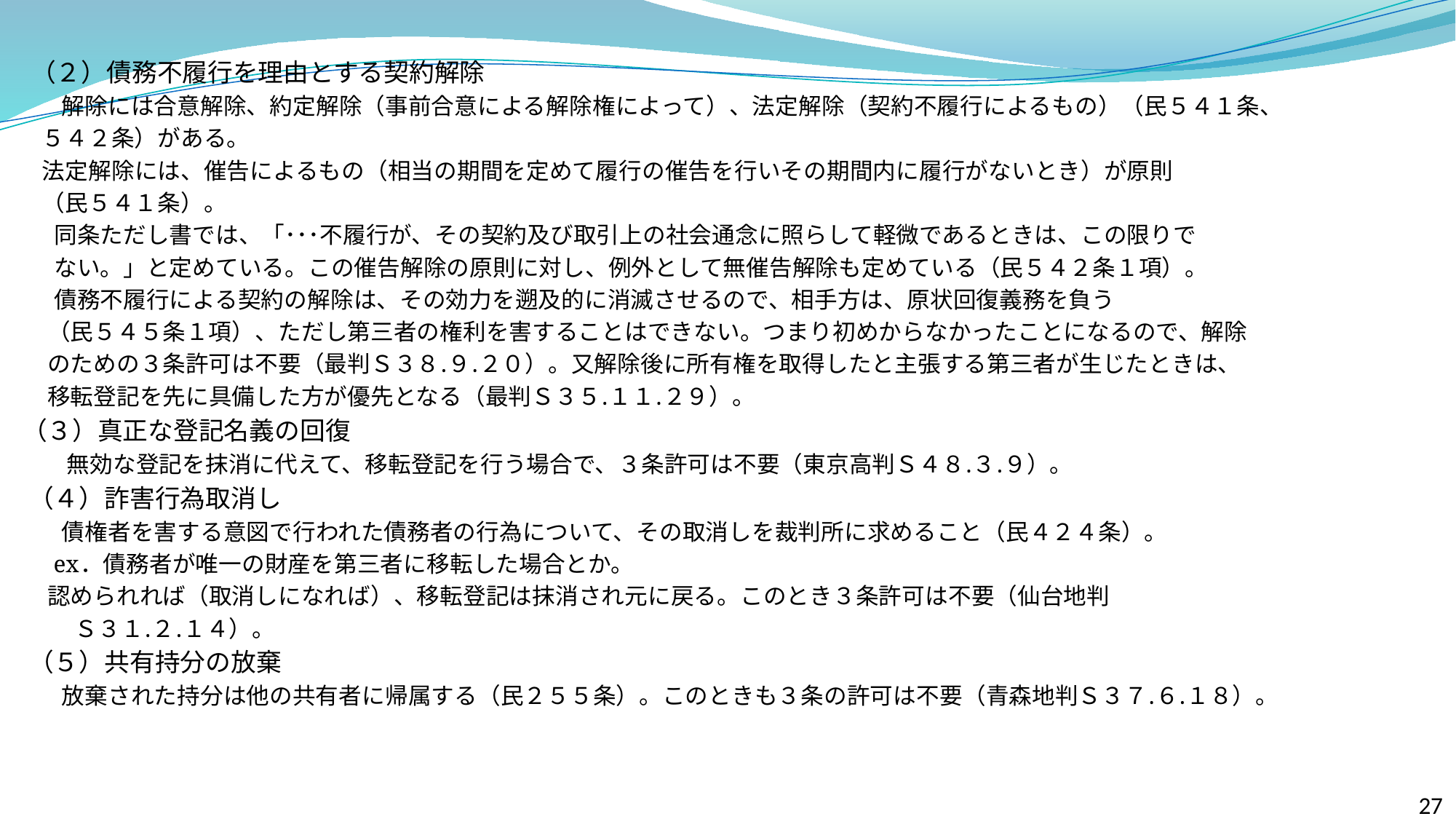

（２）債務不履行を理由とする契約解除
　　  解除には合意解除、約定解除（事前合意による解除権によって）、法定解除（契約不履行によるもの）（民５４１条、
       ５４２条）がある。
       法定解除には、催告によるもの（相当の期間を定めて履行の催告を行いその期間内に履行がないとき）が原則
       （民５４１条）。
　     同条ただし書では、「･･･不履行が、その契約及び取引上の社会通念に照らして軽微であるときは、この限りで
　     ない。」と定めている。この催告解除の原則に対し、例外として無催告解除も定めている（民５４２条１項）。
　     債務不履行による契約の解除は、その効力を遡及的に消滅させるので、相手方は、原状回復義務を負う
        （民５４５条１項）、ただし第三者の権利を害することはできない。つまり初めからなかったことになるので、解除
        のための３条許可は不要（最判Ｓ３８.９.２０）。又解除後に所有権を取得したと主張する第三者が生じたときは、
        移転登記を先に具備した方が優先となる（最判Ｓ３５.１１.２９）。
   （３）真正な登記名義の回復
　　   無効な登記を抹消に代えて、移転登記を行う場合で、３条許可は不要（東京高判Ｓ４８.３.９）。
　（４）詐害行為取消し
　　  債権者を害する意図で行われた債務者の行為について、その取消しを裁判所に求めること（民４２４条）。
        ex．債務者が唯一の財産を第三者に移転した場合とか。
        認められれば（取消しになれば）、移転登記は抹消され元に戻る。このとき３条許可は不要（仙台地判
　　　Ｓ３１.２.１４）。
　（５）共有持分の放棄
　　  放棄された持分は他の共有者に帰属する（民２５５条）。このときも３条の許可は不要（青森地判Ｓ３７.６.１８）。

27